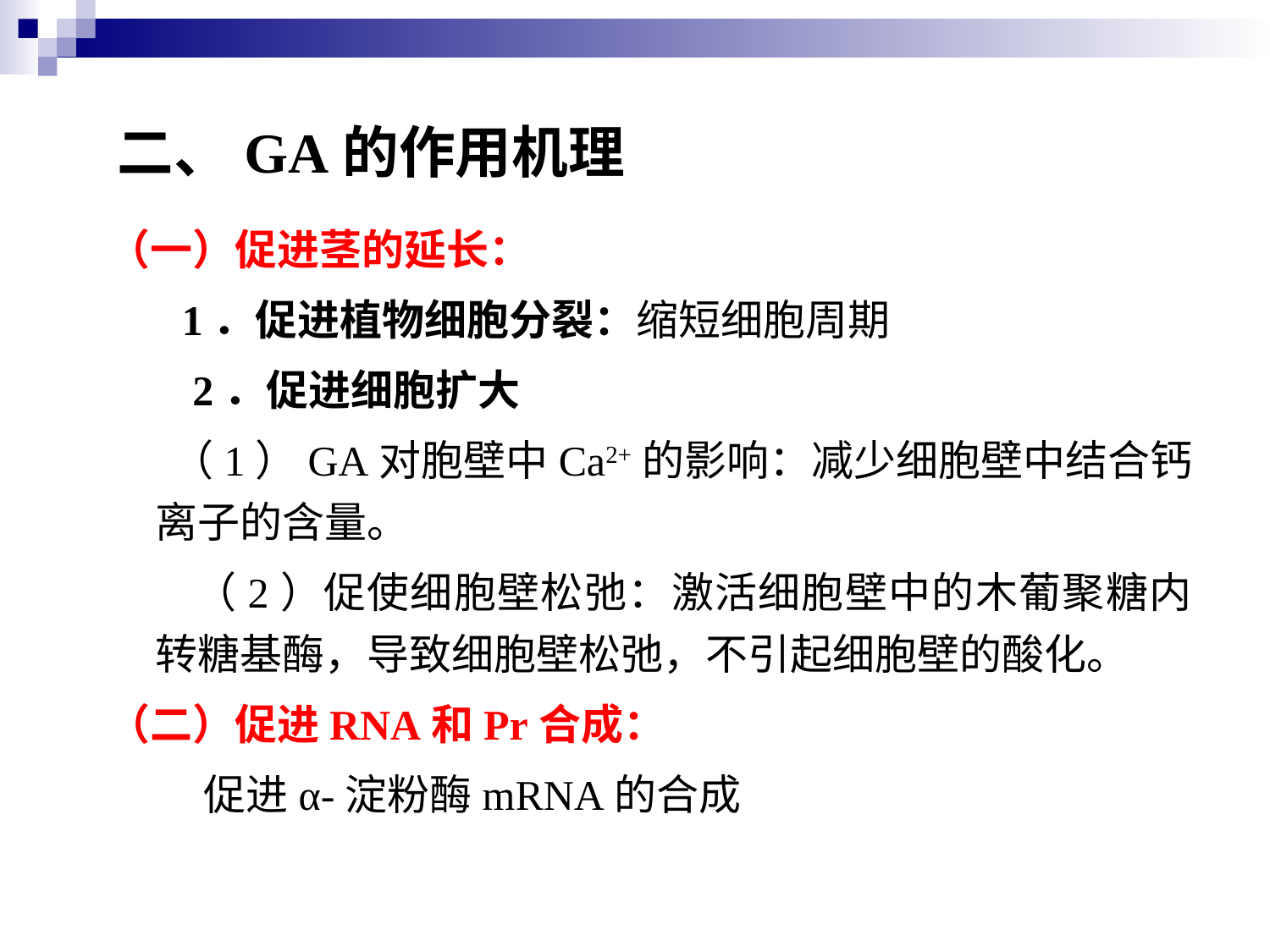

# 二、GA的作用机理
（一）促进茎的延长：
       1．促进植物细胞分裂：缩短细胞周期
        2．促进细胞扩大
       （1）GA对胞壁中Ca2+的影响：减少细胞壁中结合钙离子的含量。
       （2）促使细胞壁松弛：激活细胞壁中的木葡聚糖内转糖基酶，导致细胞壁松弛，不引起细胞壁的酸化。
（二）促进RNA和Pr合成：
         促进α-淀粉酶mRNA的合成